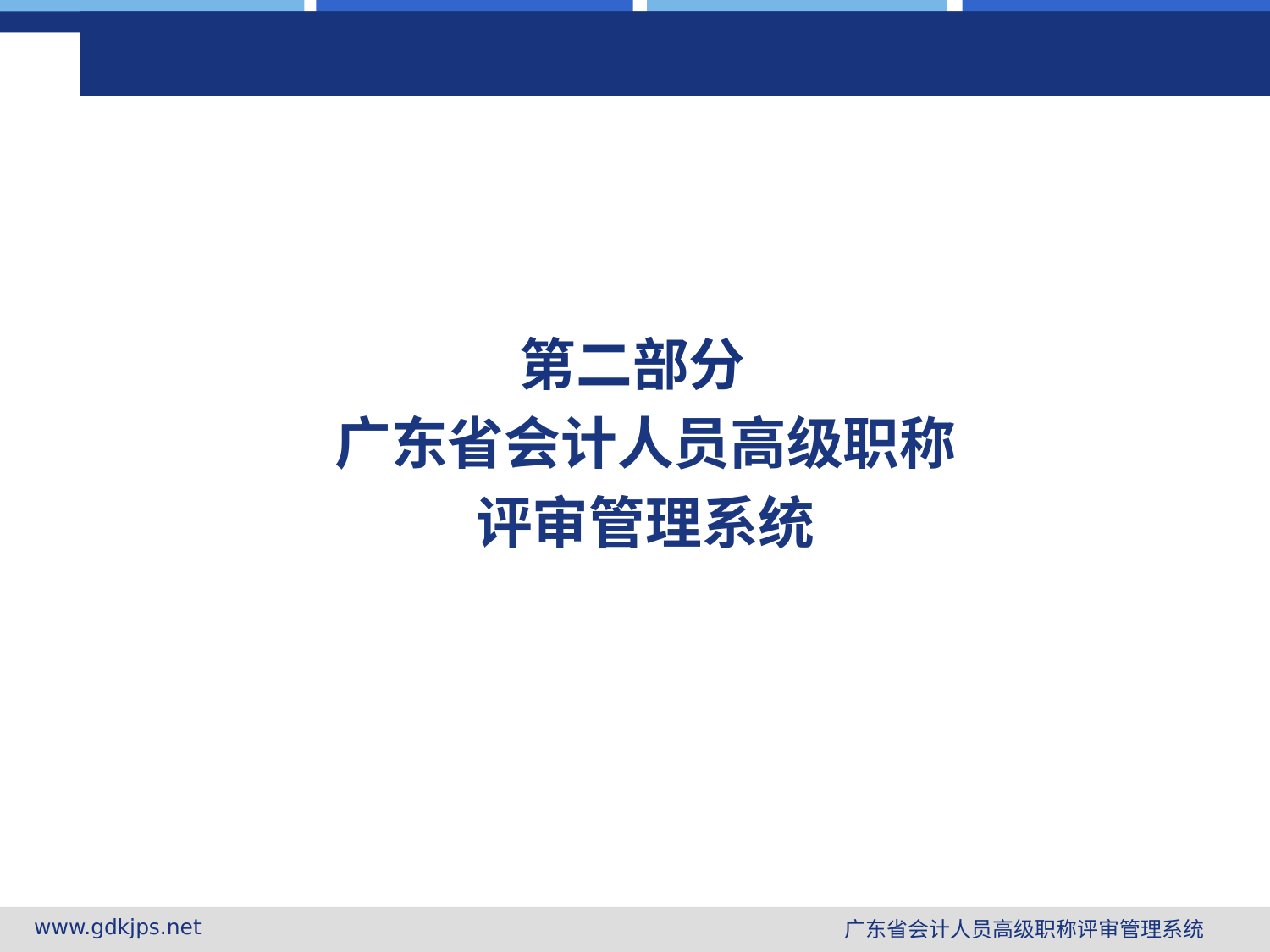

第二部分
广东省会计人员高级职称
评审管理系统
www.gdkjps.net
广东省会计人员高级职称评审管理系统